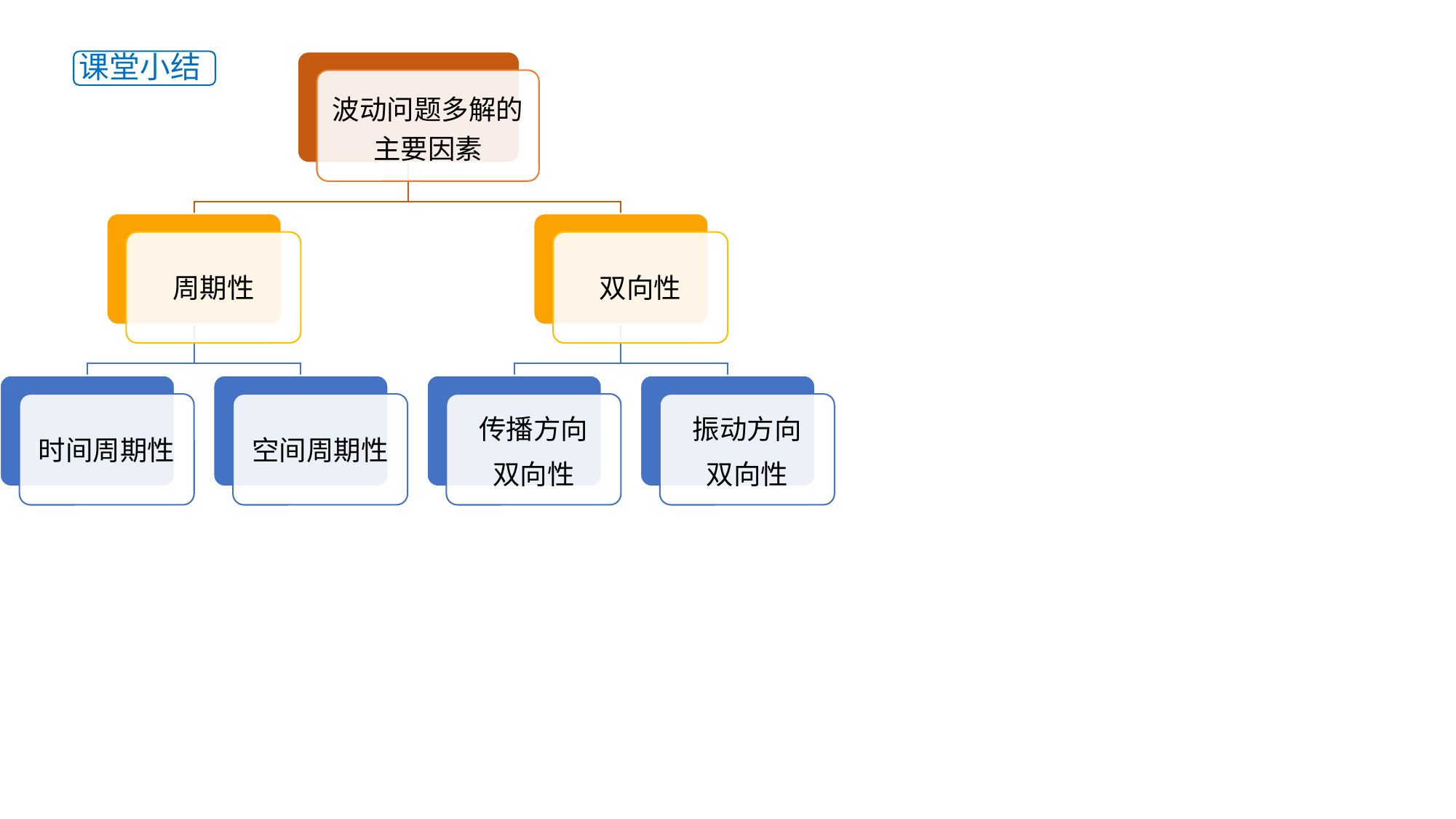

课堂小结

波动问题多解的主要因素
周期性
时间周期性
空间周期性
双向性
传播方向
双向性
振动方向
双向性